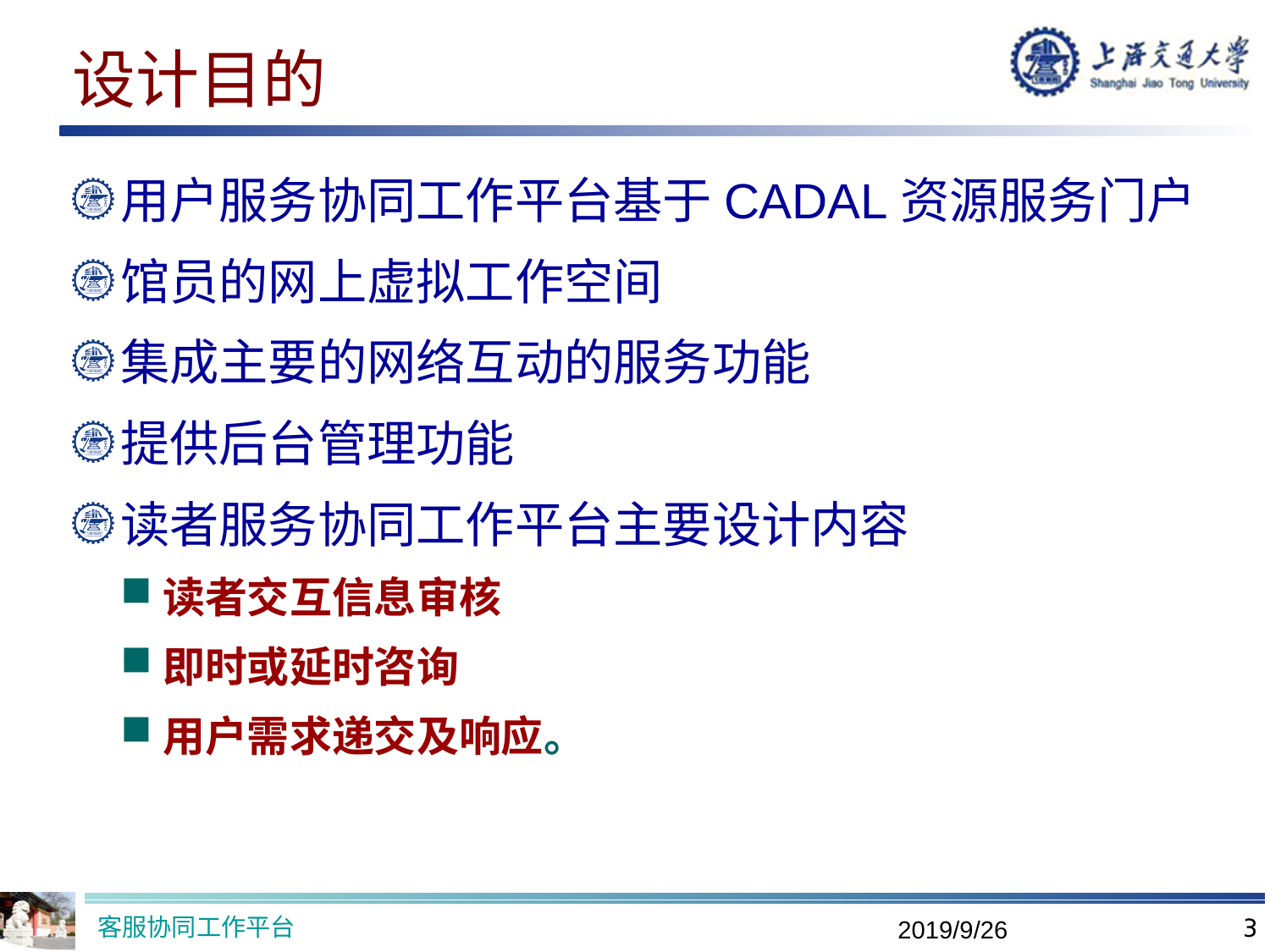

# 设计目的
用户服务协同工作平台基于CADAL资源服务门户
馆员的网上虚拟工作空间
集成主要的网络互动的服务功能
提供后台管理功能
读者服务协同工作平台主要设计内容
读者交互信息审核
即时或延时咨询
用户需求递交及响应。
客服协同工作平台
3
2019/9/26